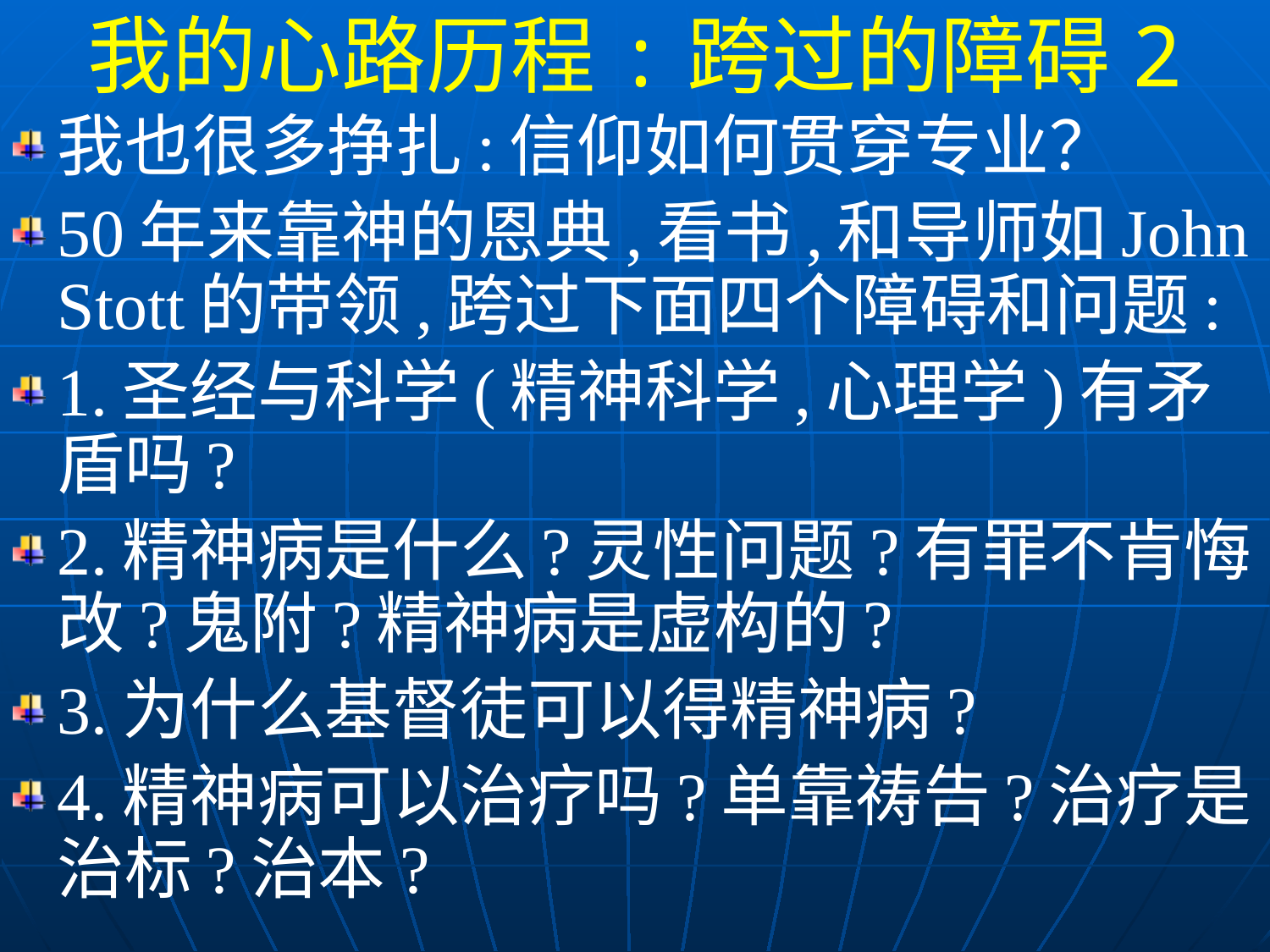

我的心路历程:跨过的障碍2
我也很多挣扎:信仰如何贯穿专业？
50年来靠神的恩典,看书,和导师如John Stott的带领,跨过下面四个障碍和问题:
1.圣经与科学(精神科学,心理学)有矛盾吗?
2.精神病是什么?灵性问题?有罪不肯悔改?鬼附?精神病是虚构的?
3.为什么基督徒可以得精神病?
4.精神病可以治疗吗?单靠祷告?治疗是治标?治本?